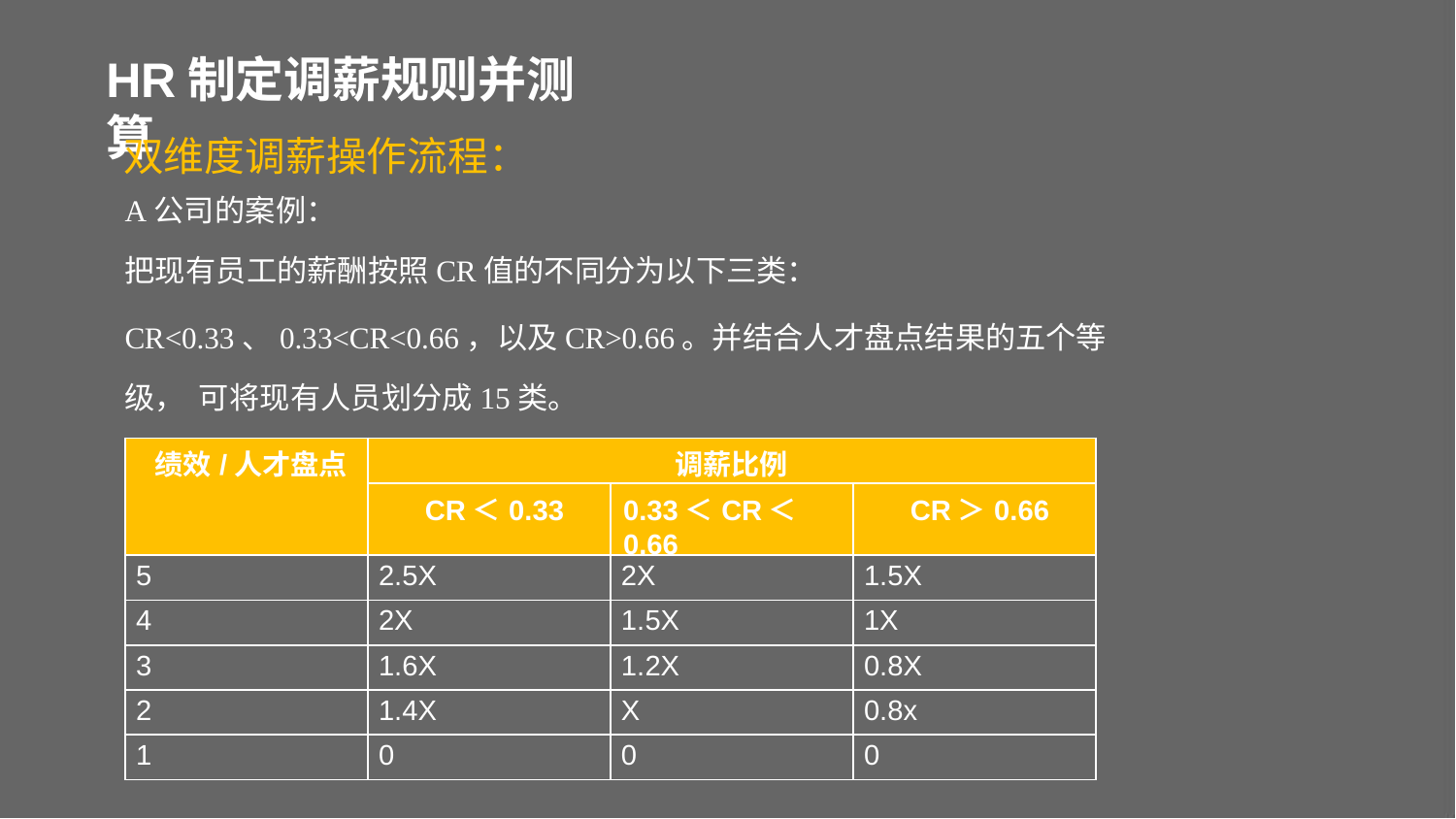

# HR制定调薪规则并测算
双维度调薪操作流程：
A公司的案例：
把现有员工的薪酬按照CR值的不同分为以下三类：
CR<0.33、0.33<CR<0.66，以及CR>0.66。并结合人才盘点结果的五个等级，  可将现有人员划分成15类。
| 绩效/人才盘点 | 调薪比例 |  |  |
| --- | --- | --- | --- |
|  | CR＜0.33 | 0.33＜CR＜0.66 | CR＞0.66 |
| 5 | 2.5X | 2X | 1.5X |
| 4 | 2X | 1.5X | 1X |
| 3 | 1.6X | 1.2X | 0.8X |
| 2 | 1.4X | X | 0.8x |
| 1 | 0 | 0 | 0 |